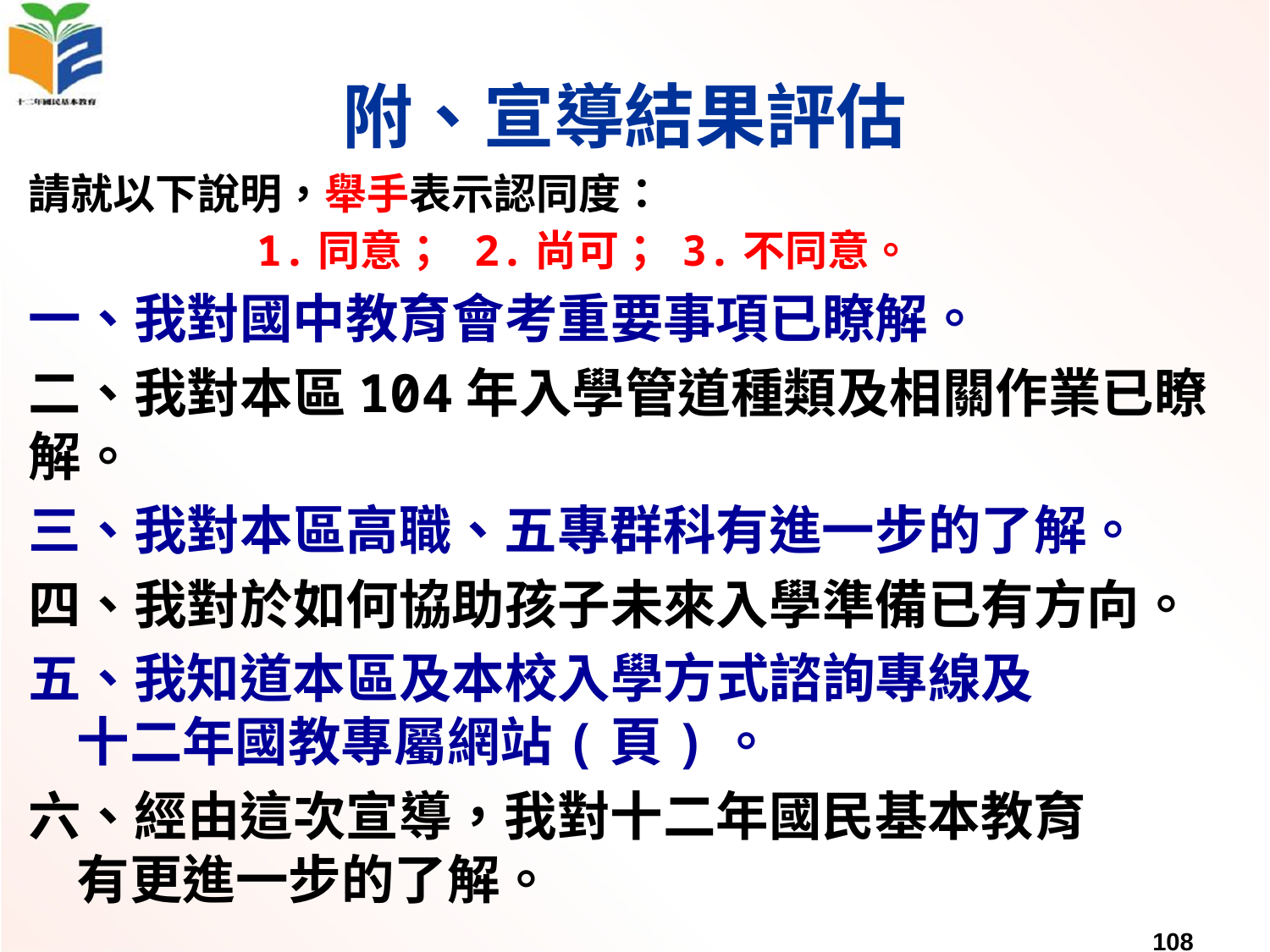

# 附、宣導結果評估
請就以下說明，舉手表示認同度：
         1.同意；  2.尚可； 3.不同意。
一、我對國中教育會考重要事項已瞭解。
二、我對本區104年入學管道種類及相關作業已瞭解。
三、我對本區高職、五專群科有進一步的了解。
四、我對於如何協助孩子未來入學準備已有方向。
五、我知道本區及本校入學方式諮詢專線及
    十二年國教專屬網站(頁)。
六、經由這次宣導，我對十二年國民基本教育
    有更進一步的了解。
108